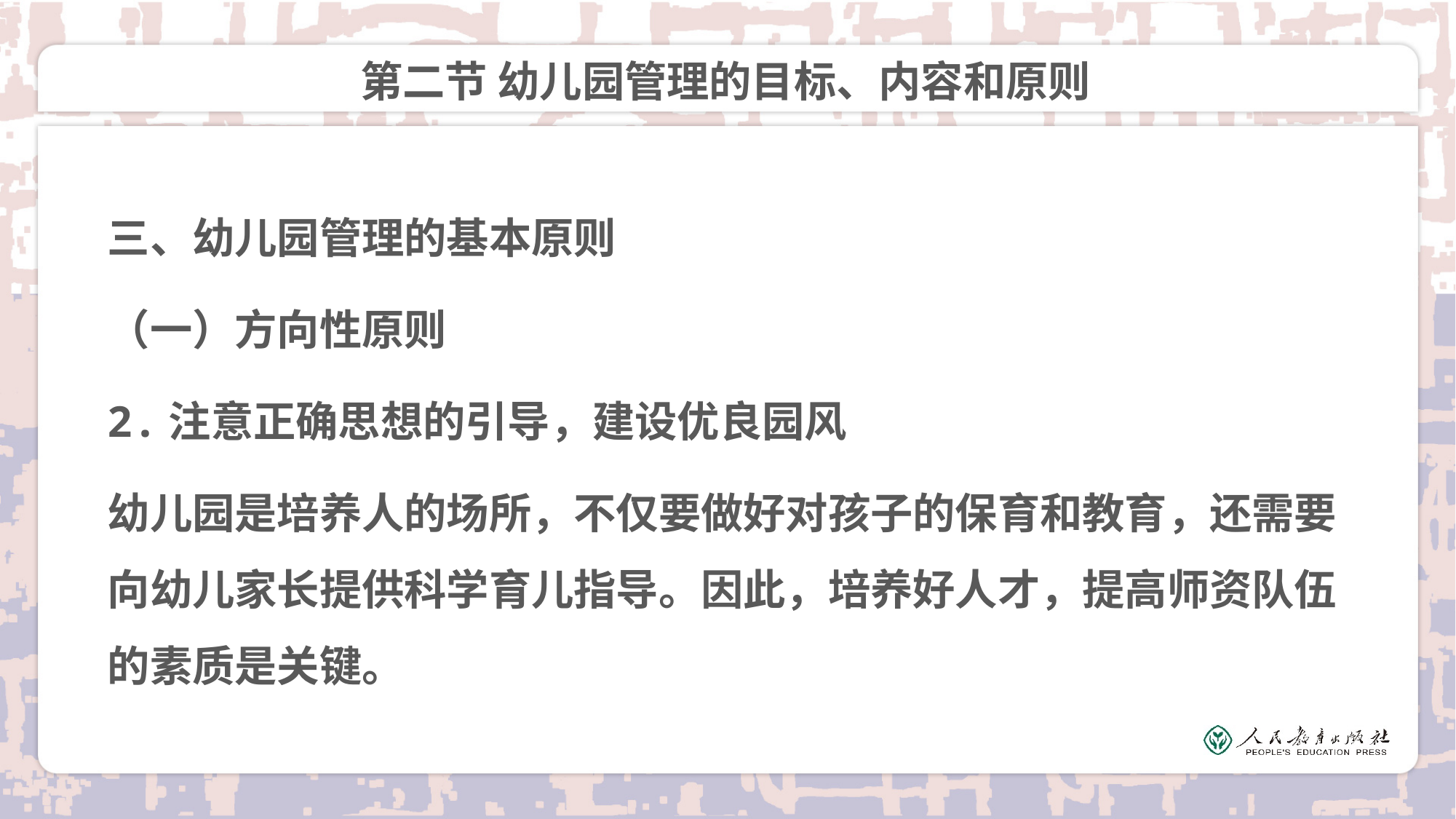

# 第二节 幼儿园管理的目标、内容和原则
三、幼儿园管理的基本原则
（一）方向性原则
2.注意正确思想的引导，建设优良园风
幼儿园是培养人的场所，不仅要做好对孩子的保育和教育，还需要向幼儿家长提供科学育儿指导。因此，培养好人才，提高师资队伍的素质是关键。